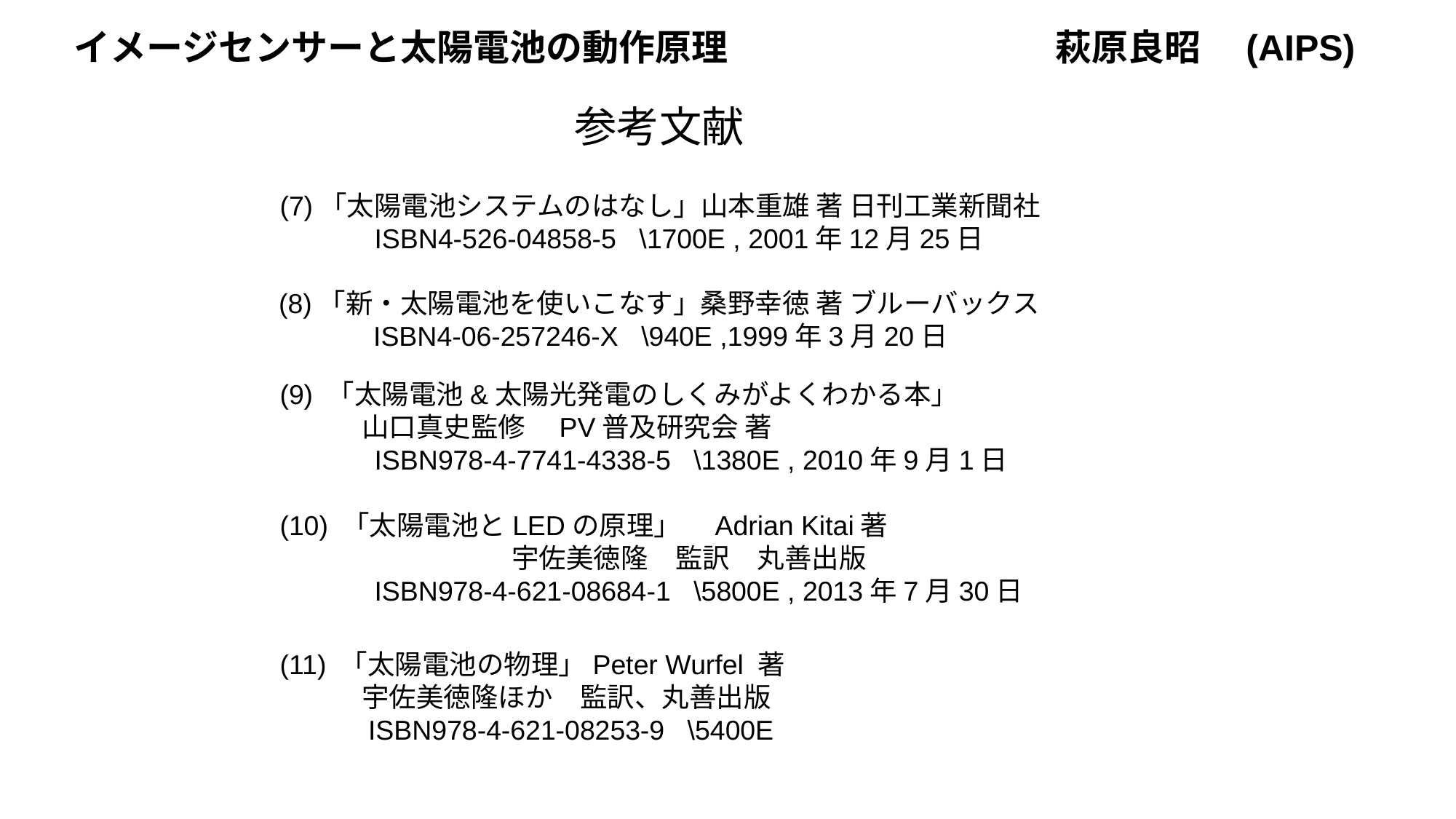

イメージセンサーと太陽電池の動作原理　　　　　　　　　萩原良昭　(AIPS)

                         参考文献
(7)「太陽電池システムのはなし」山本重雄 著 日刊工業新聞社
　　　 ISBN4-526-04858-5   \1700E , 2001年12月25日
(8)「新・太陽電池を使いこなす」桑野幸徳 著 ブルーバックス
　　　 ISBN4-06-257246-X   \940E ,1999年3月20日
(9) 「太陽電池&太陽光発電のしくみがよくわかる本」
　　　山口真史監修　PV普及研究会 著
　　　 ISBN978-4-7741-4338-5   \1380E , 2010年9月1日
(10) 「太陽電池とLEDの原理」　Adrian Kitai著
         　　　　　　 宇佐美徳隆　監訳　丸善出版
　　　 ISBN978-4-621-08684-1   \5800E , 2013年7月30日
(11) 「太陽電池の物理」Peter Wurfel 著
　　　宇佐美徳隆ほか　監訳、丸善出版
　　　ISBN978-4-621-08253-9   \5400E